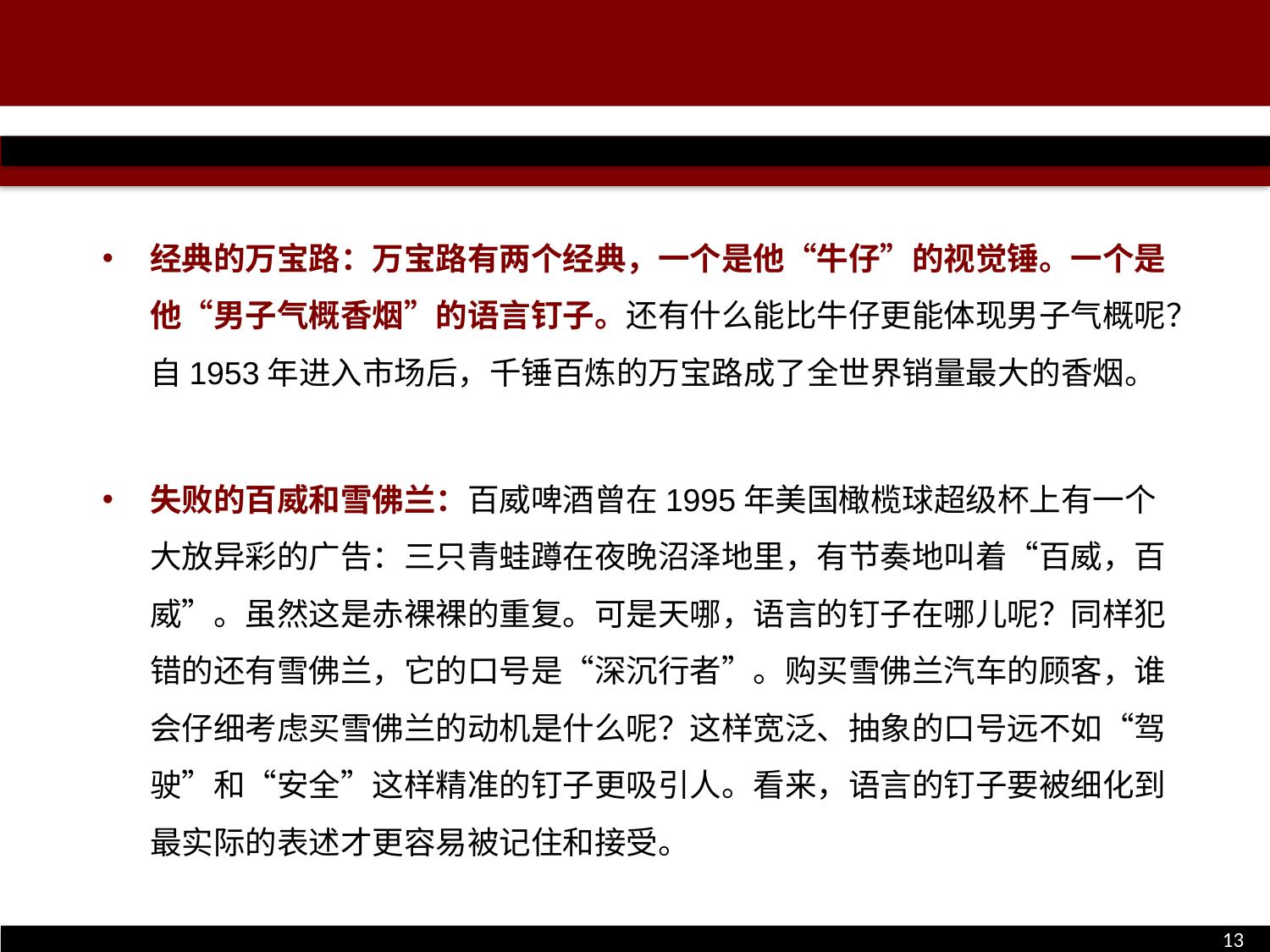

经典的万宝路：万宝路有两个经典，一个是他“牛仔”的视觉锤。一个是他“男子气概香烟”的语言钉子。还有什么能比牛仔更能体现男子气概呢？自1953年进入市场后，千锤百炼的万宝路成了全世界销量最大的香烟。

失败的百威和雪佛兰：百威啤酒曾在1995年美国橄榄球超级杯上有一个大放异彩的广告：三只青蛙蹲在夜晚沼泽地里，有节奏地叫着“百威，百威”。虽然这是赤裸裸的重复。可是天哪，语言的钉子在哪儿呢？同样犯错的还有雪佛兰，它的口号是“深沉行者”。购买雪佛兰汽车的顾客，谁会仔细考虑买雪佛兰的动机是什么呢？这样宽泛、抽象的口号远不如“驾驶”和“安全”这样精准的钉子更吸引人。看来，语言的钉子要被细化到最实际的表述才更容易被记住和接受。